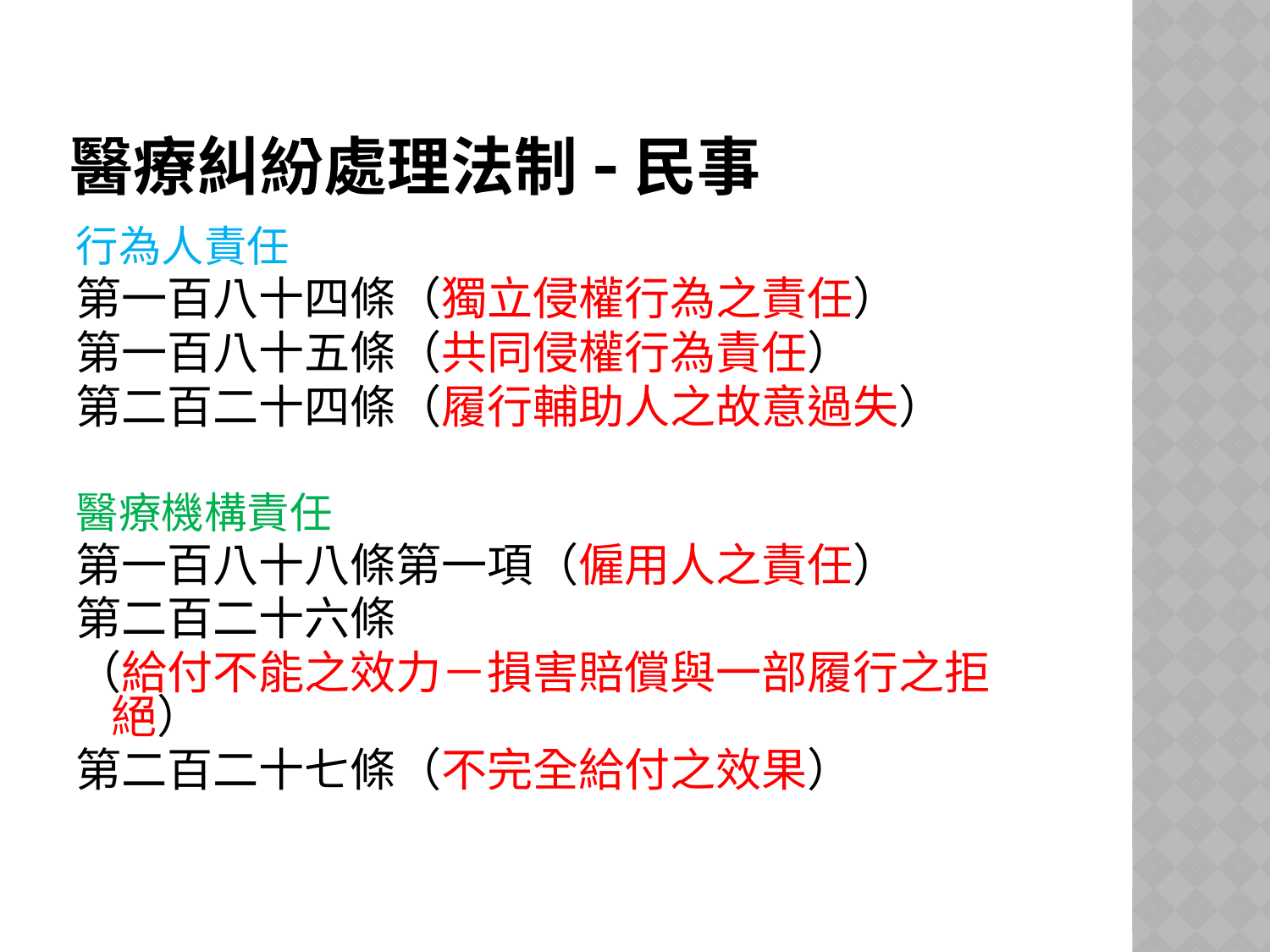

# 醫療糾紛處理法制-民事
行為人責任
第一百八十四條（獨立侵權行為之責任）
第一百八十五條（共同侵權行為責任）
第二百二十四條（履行輔助人之故意過失）

醫療機構責任
第一百八十八條第一項（僱用人之責任）
第二百二十六條
（給付不能之效力－損害賠償與一部履行之拒絕）
第二百二十七條（不完全給付之效果）